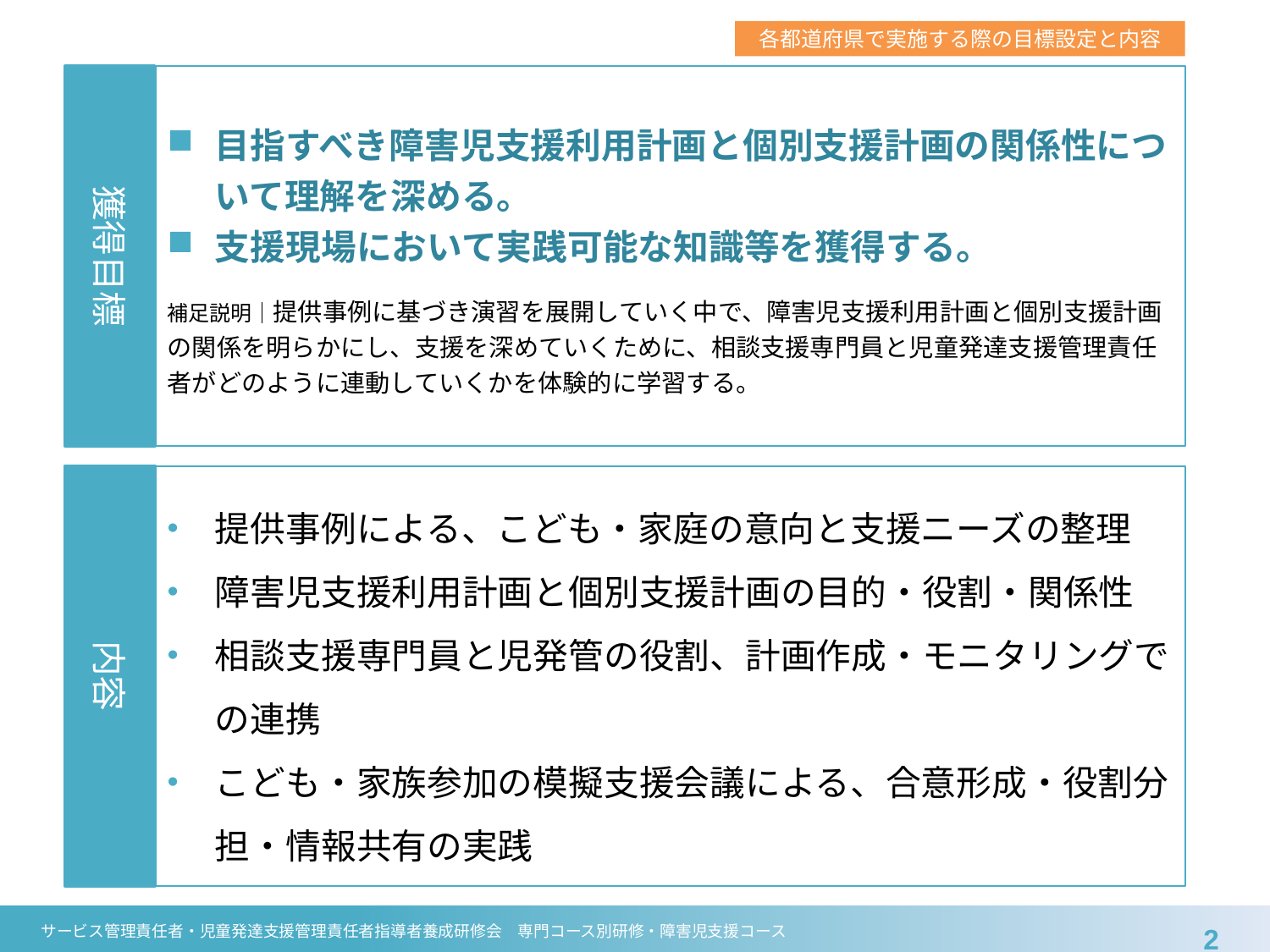

各都道府県で実施する際の目標設定と内容
獲得目標
目指すべき障害児支援利用計画と個別支援計画の関係性について理解を深める。
支援現場において実践可能な知識等を獲得する。

補足説明｜提供事例に基づき演習を展開していく中で、障害児支援利用計画と個別支援計画の関係を明らかにし、支援を深めていくために、相談支援専門員と児童発達支援管理責任者がどのように連動していくかを体験的に学習する。
内容
提供事例による、こども・家庭の意向と支援ニーズの整理
障害児支援利用計画と個別支援計画の目的・役割・関係性
相談支援専門員と児発管の役割、計画作成・モニタリングでの連携
こども・家族参加の模擬支援会議による、合意形成・役割分担・情報共有の実践